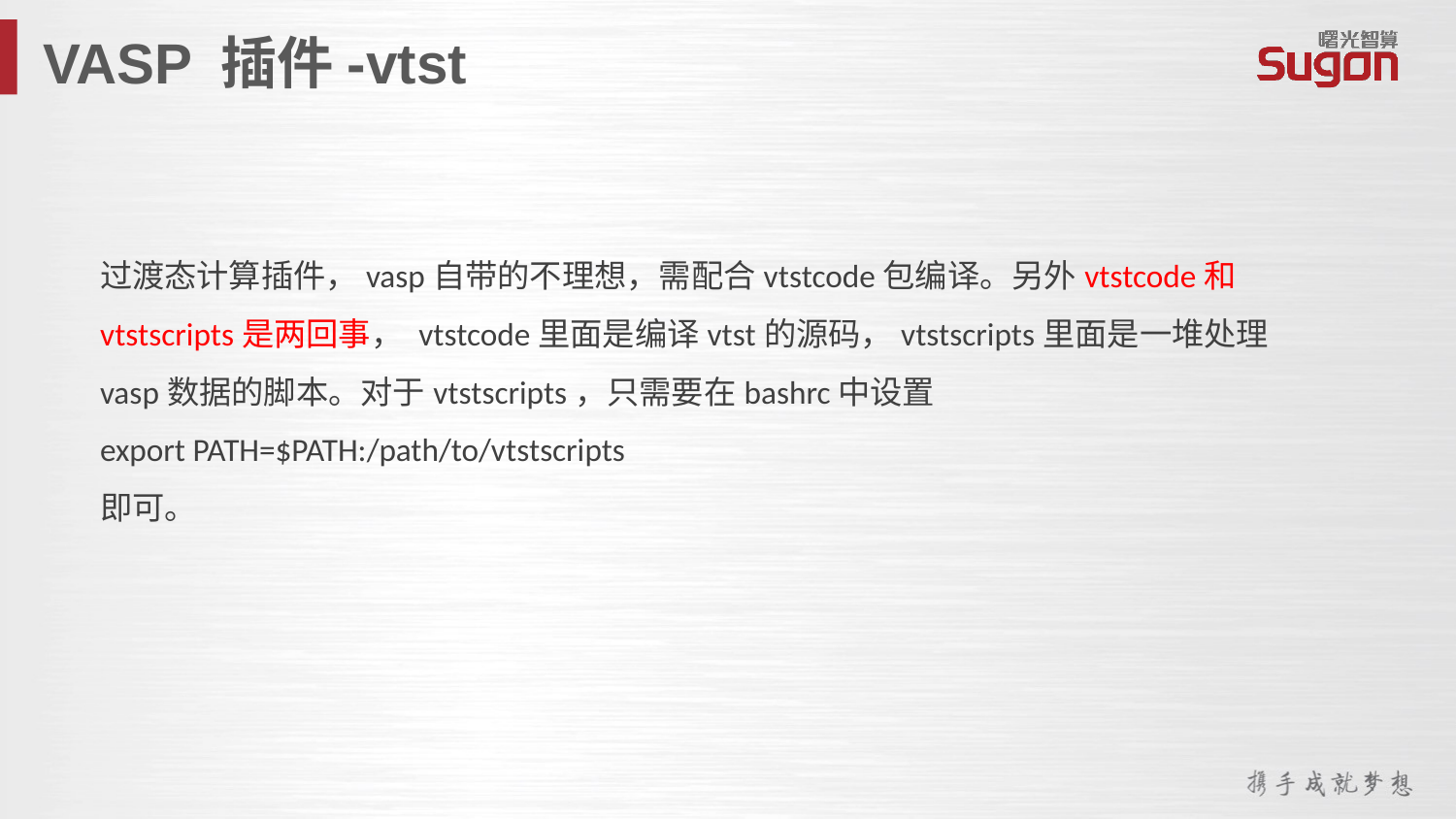

VASP 插件-vtst
过渡态计算插件，vasp自带的不理想，需配合vtstcode包编译。另外vtstcode和vtstscripts是两回事， vtstcode里面是编译vtst的源码，vtstscripts里面是一堆处理vasp数据的脚本。对于vtstscripts，只需要在bashrc中设置
export PATH=$PATH:/path/to/vtstscripts
即可。